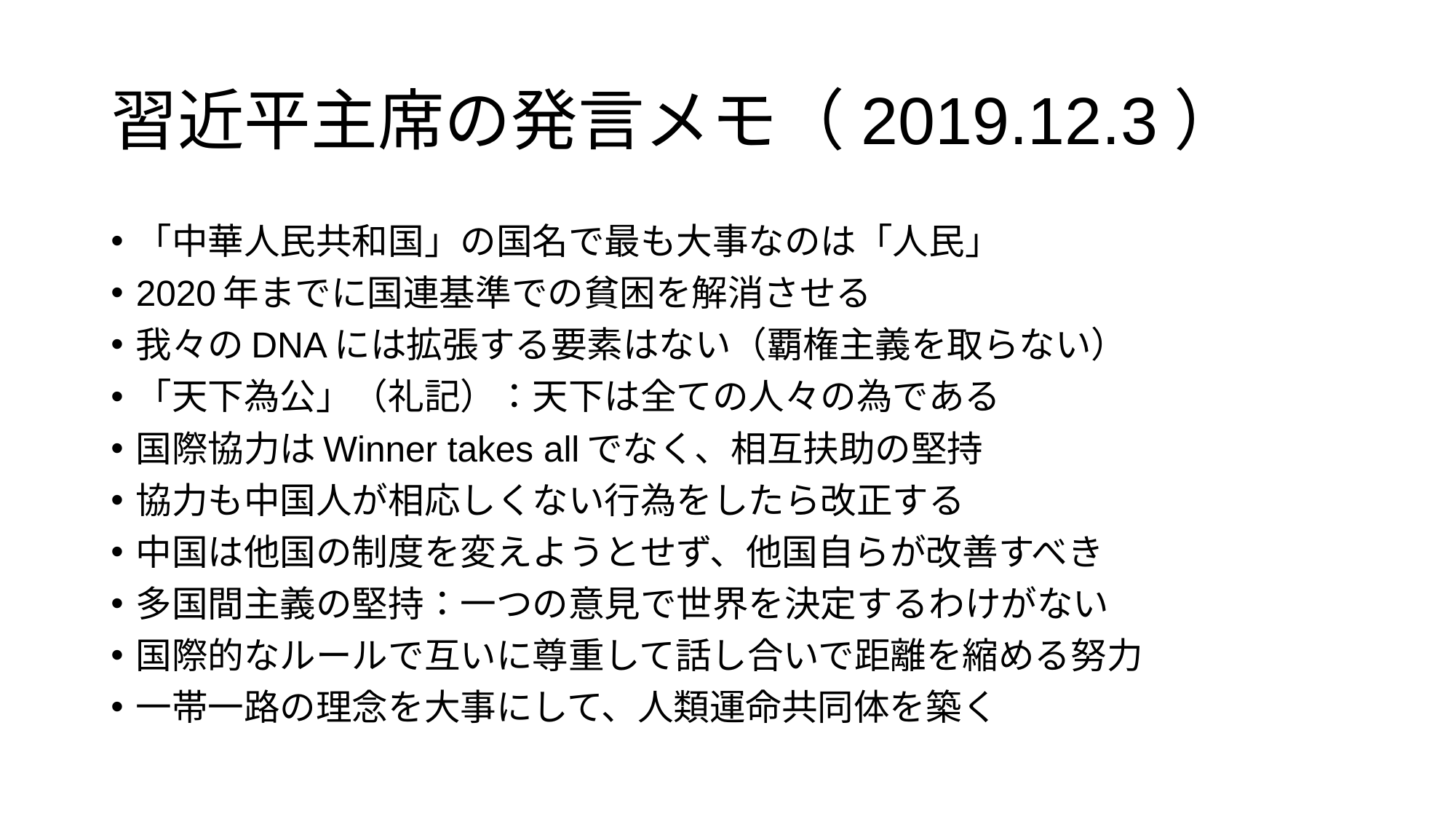

# 習近平主席の発言メモ（2019.12.3）
「中華人民共和国」の国名で最も大事なのは「人民」
2020年までに国連基準での貧困を解消させる
我々のDNAには拡張する要素はない（覇権主義を取らない）
「天下為公」（礼記）：天下は全ての人々の為である
国際協力はWinner takes allでなく、相互扶助の堅持
協力も中国人が相応しくない行為をしたら改正する
中国は他国の制度を変えようとせず、他国自らが改善すべき
多国間主義の堅持：一つの意見で世界を決定するわけがない
国際的なルールで互いに尊重して話し合いで距離を縮める努力
一帯一路の理念を大事にして、人類運命共同体を築く